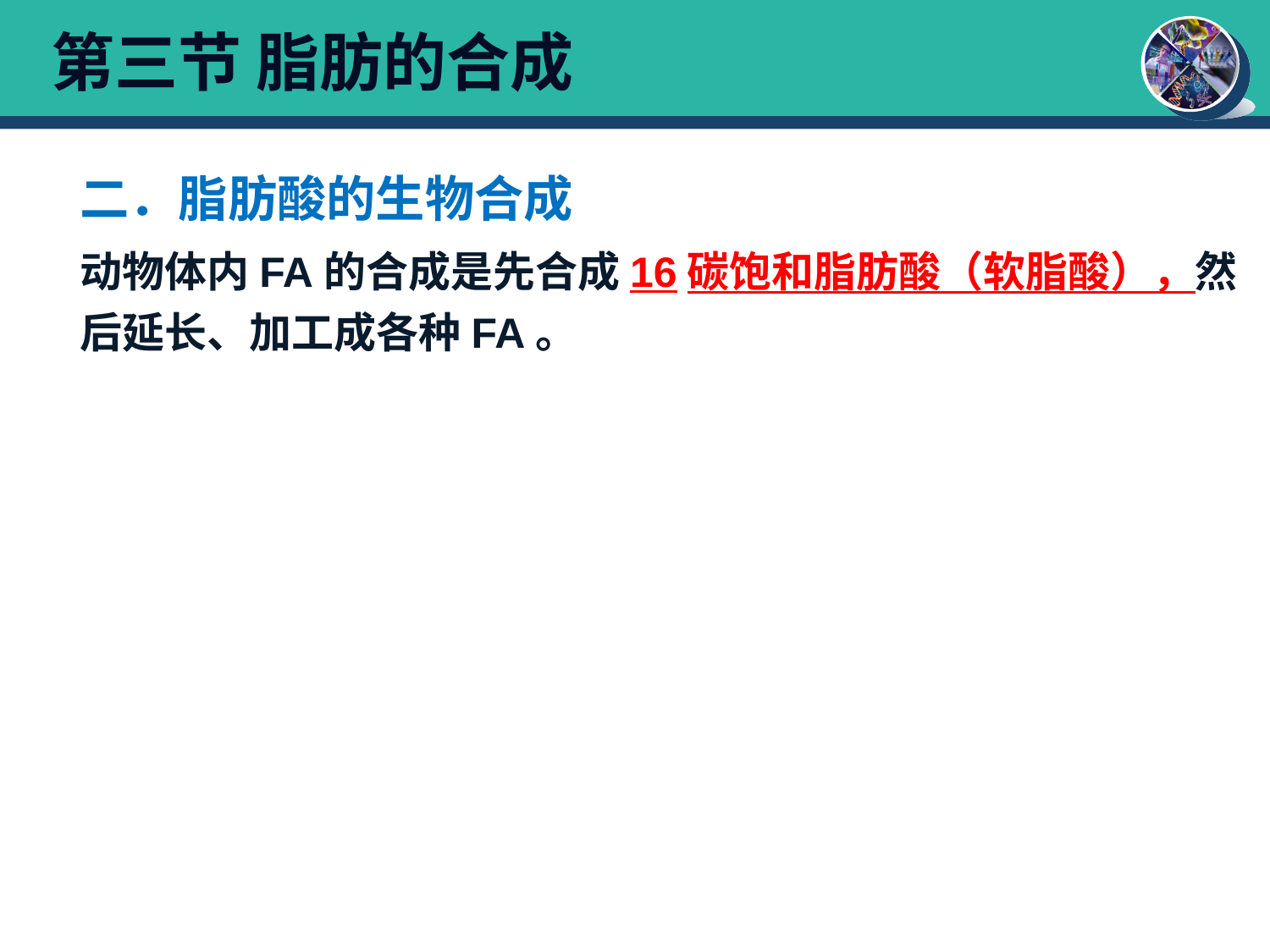

# 第三节 脂肪的合成
二．脂肪酸的生物合成
动物体内FA的合成是先合成16碳饱和脂肪酸（软脂酸），然后延长、加工成各种FA。